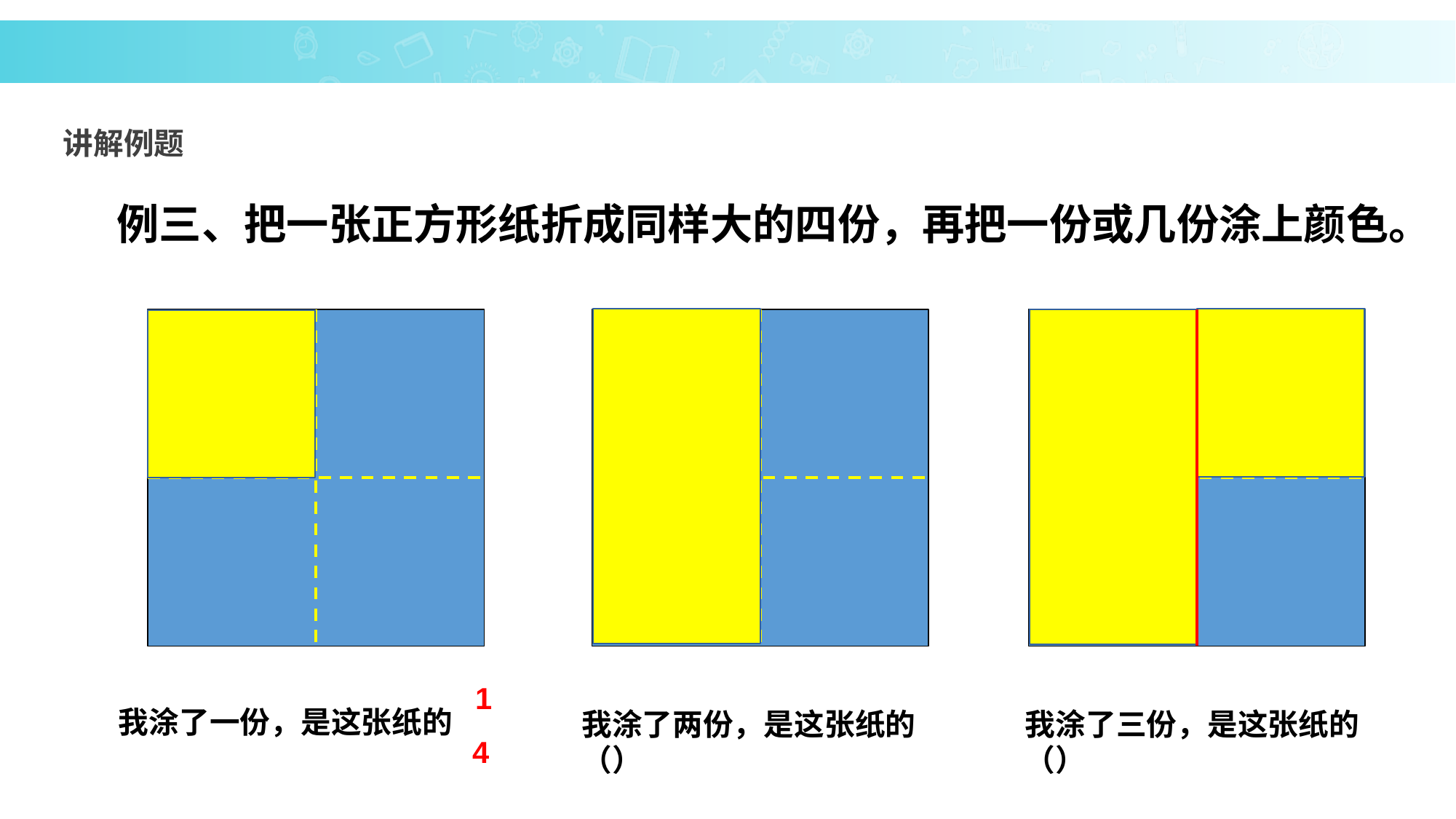

讲解例题
例三、把一张正方形纸折成同样大的四份，再把一份或几份涂上颜色。

1
4
我涂了一份，是这张纸的
我涂了两份，是这张纸的（）
我涂了三份，是这张纸的（）